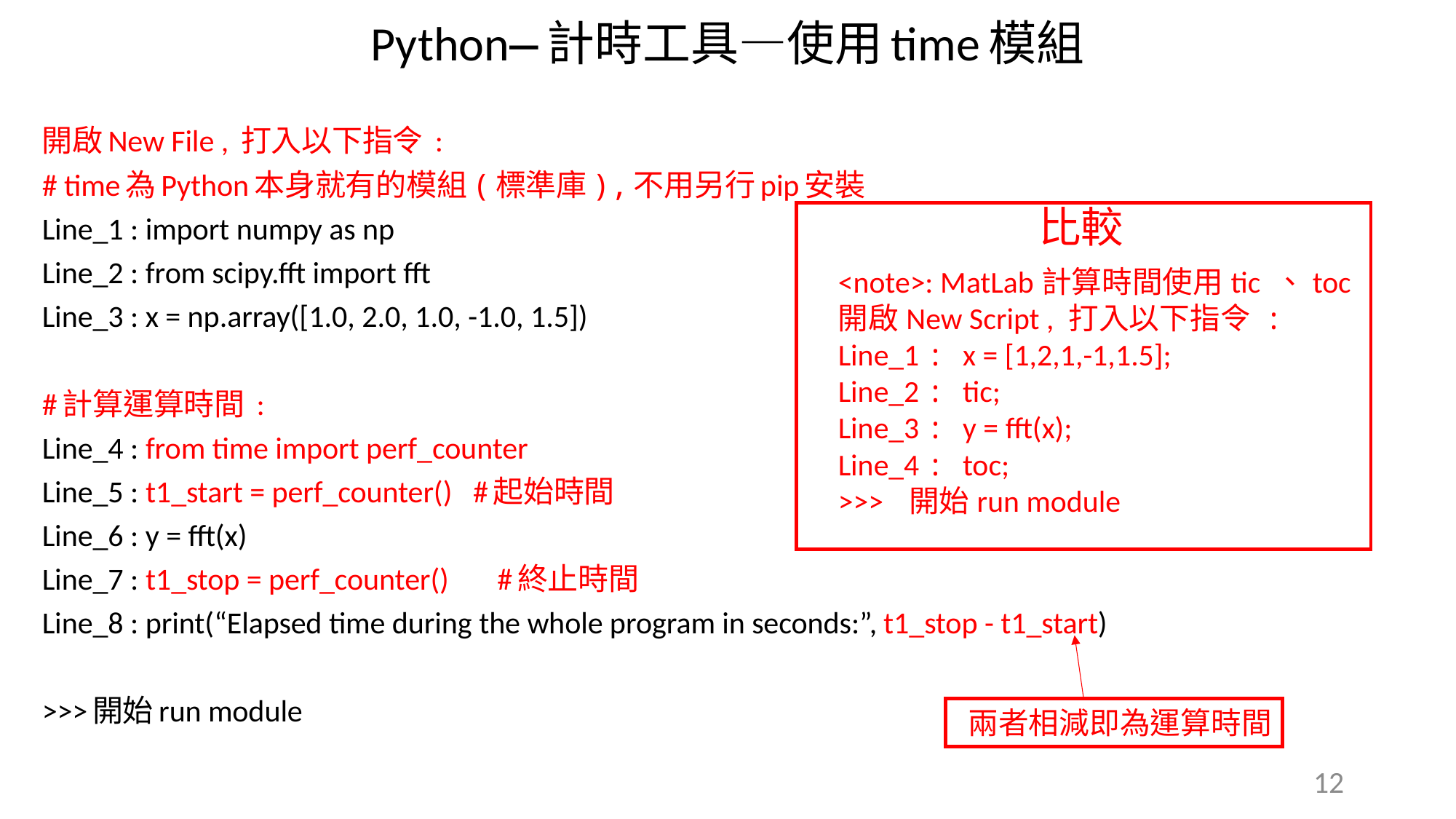

Python—計時工具—使用time模組
開啟New File , 打入以下指令 :
# time為Python本身就有的模組(標準庫),不用另行pip安裝
Line_1 : import numpy as np
Line_2 : from scipy.fft import fft
Line_3 : x = np.array([1.0, 2.0, 1.0, -1.0, 1.5])

#計算運算時間 :
Line_4 : from time import perf_counter
Line_5 : t1_start = perf_counter()   #起始時間
Line_6 : y = fft(x)
Line_7 : t1_stop = perf_counter()       #終止時間
Line_8 : print(“Elapsed time during the whole program in seconds:”, t1_stop - t1_start)

>>>開始run module
比較

<note>: MatLab計算時間使用tic 、toc
開啟New Script , 打入以下指令 :
Line_1 : x = [1,2,1,-1,1.5];
Line_2 : tic;
Line_3 : y = fft(x);
Line_4 : toc;
>>> 開始run module

兩者相減即為運算時間
12